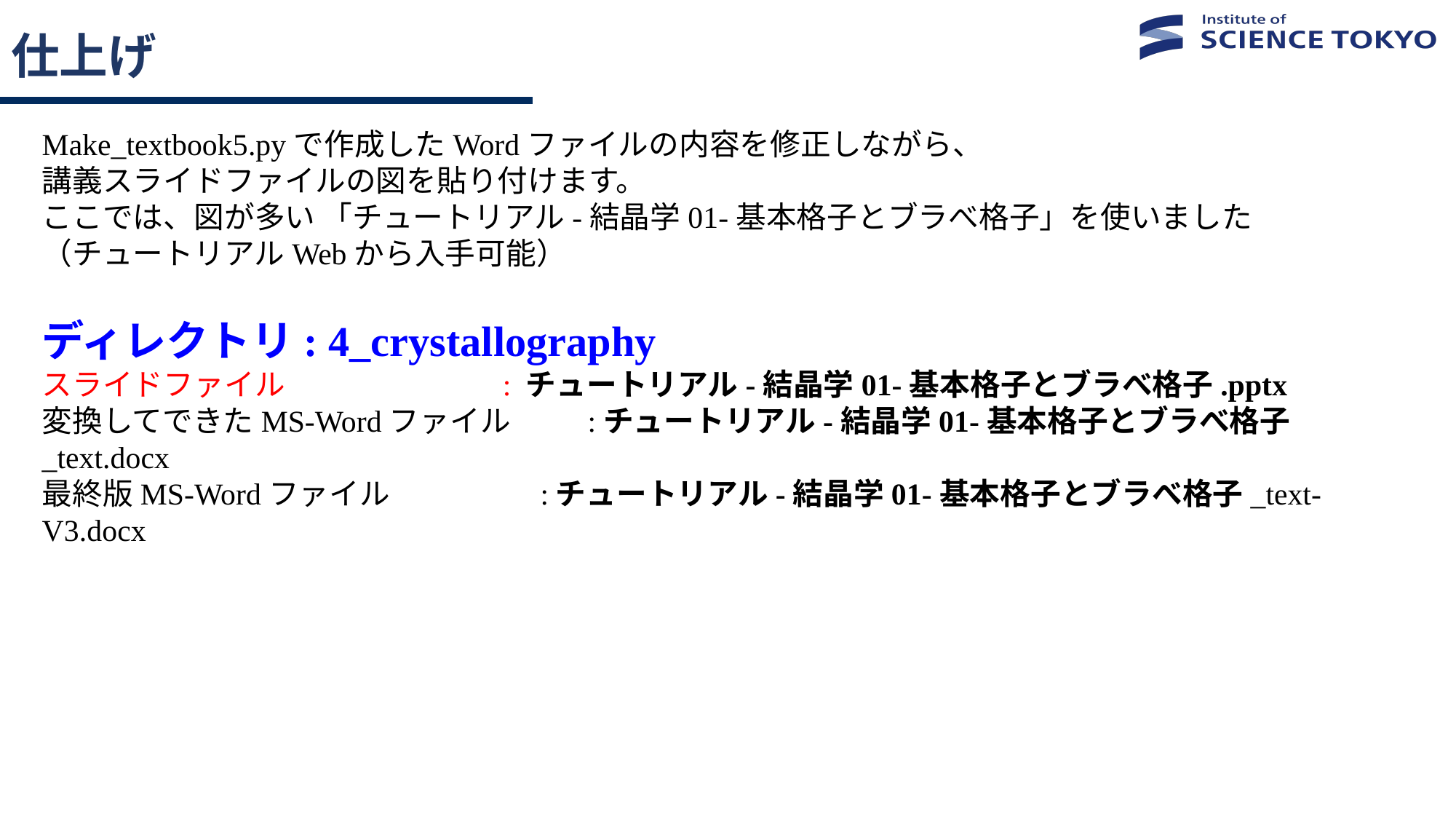

# 仕上げ
Make_textbook5.pyで作成したWordファイルの内容を修正しながら、
講義スライドファイルの図を貼り付けます。
ここでは、図が多い 「チュートリアル-結晶学01-基本格子とブラべ格子」を使いました
（チュートリアルWebから入手可能）

ディレクトリ: 4_crystallography
スライドファイル	: チュートリアル-結晶学01-基本格子とブラべ格子.pptx
変換してできたMS-Wordファイル	:チュートリアル-結晶学01-基本格子とブラべ格子_text.docx
最終版MS-Wordファイル	　:チュートリアル-結晶学01-基本格子とブラべ格子_text-V3.docx